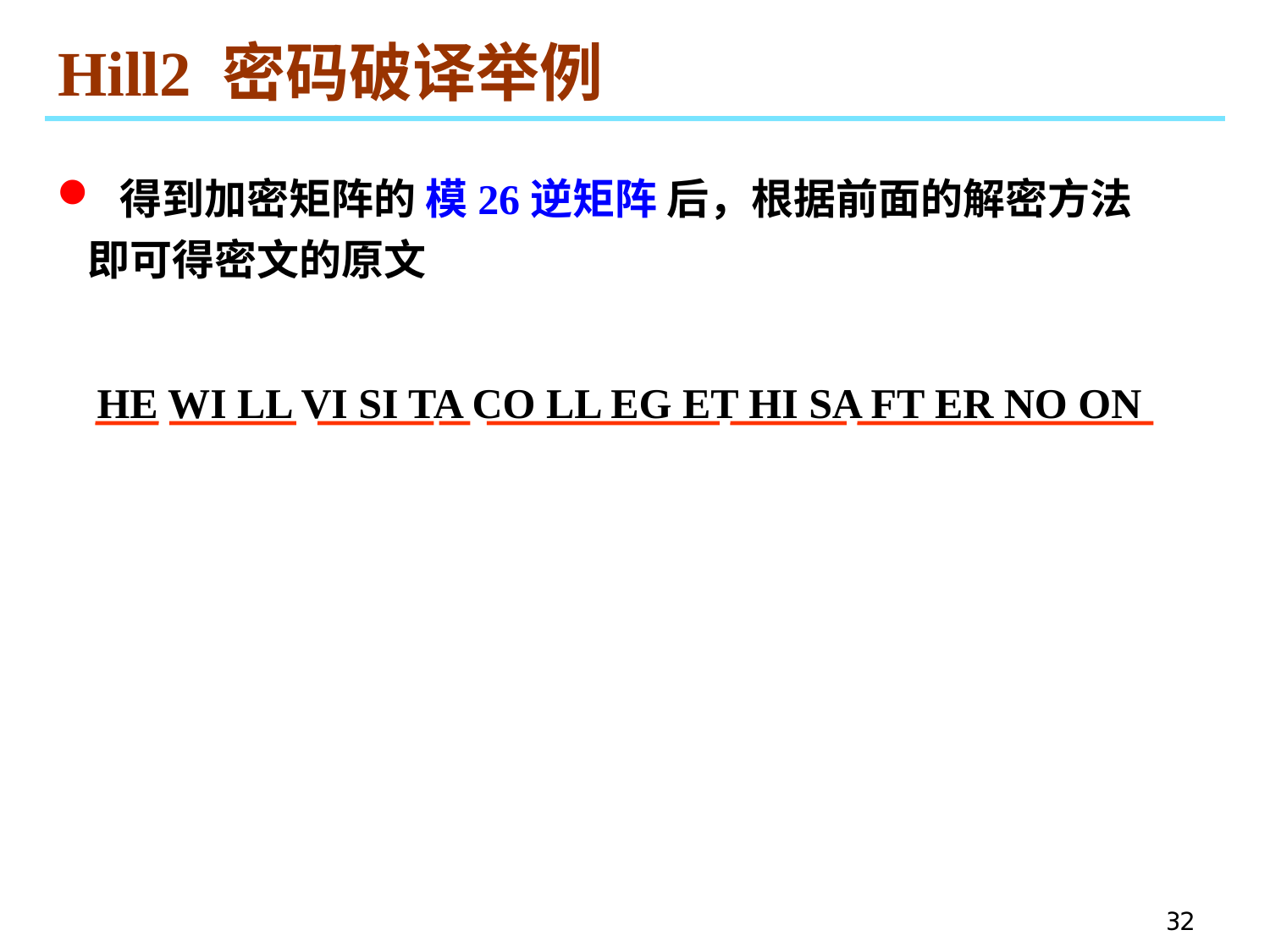

# Hill2 密码破译举例
 得到加密矩阵的 模26逆矩阵 后，根据前面的解密方法即可得密文的原文
HE WI LL VI SI TA CO LL EG ET HI SA FT ER NO ON

32